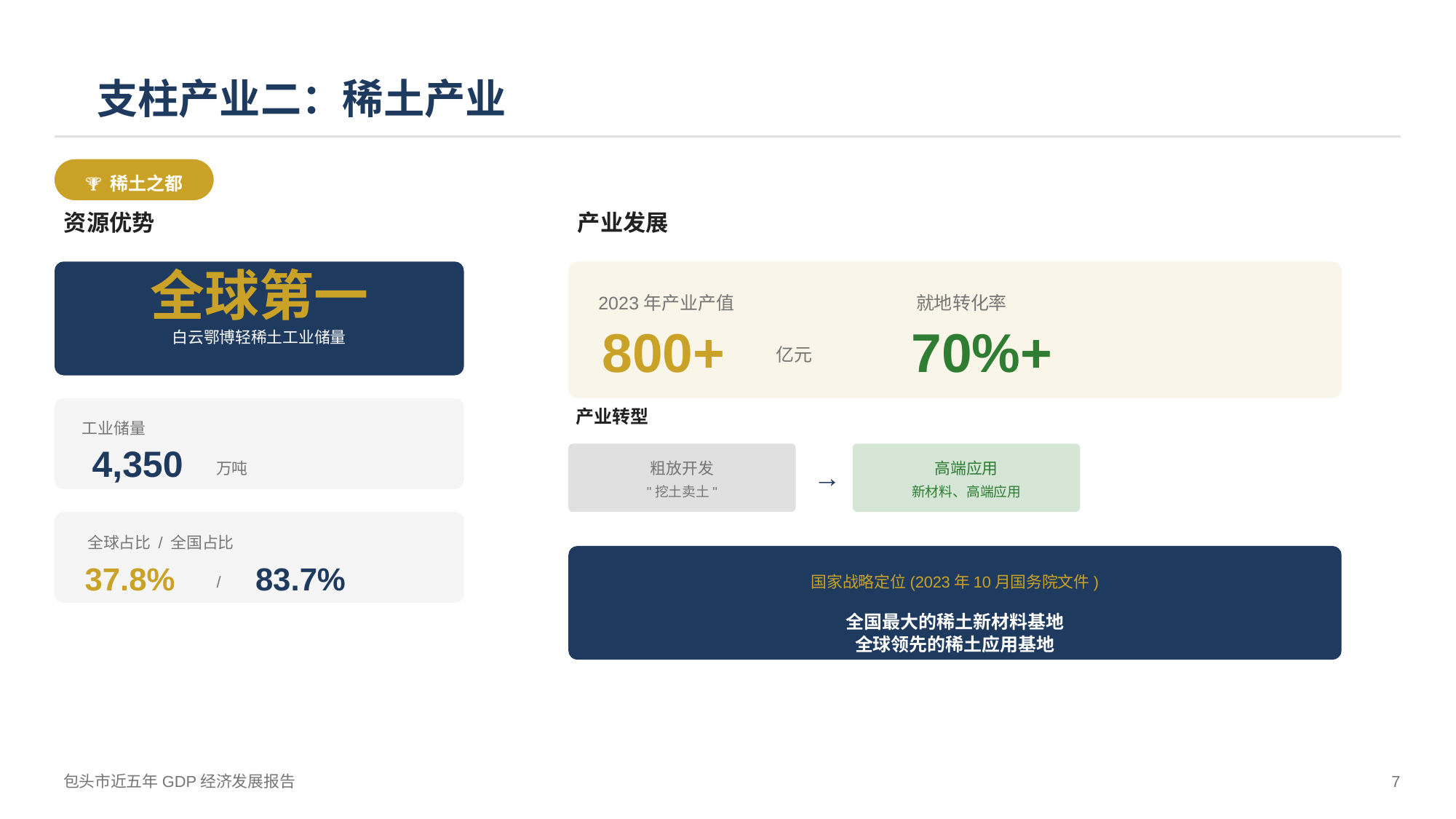

支柱产业二：稀土产业

🏆 稀土之都
资源优势
全球第一

白云鄂博轻稀土工业储量

工业储量
4,350
万吨

全球占比 / 全国占比
37.8%
83.7%
/
产业发展

2023年产业产值
就地转化率
800+
70%+
亿元
产业转型

粗放开发
高端应用
→
"挖土卖土"
新材料、高端应用

国家战略定位(2023年10月国务院文件)
全国最大的稀土新材料基地
全球领先的稀土应用基地
包头市近五年GDP经济发展报告
7